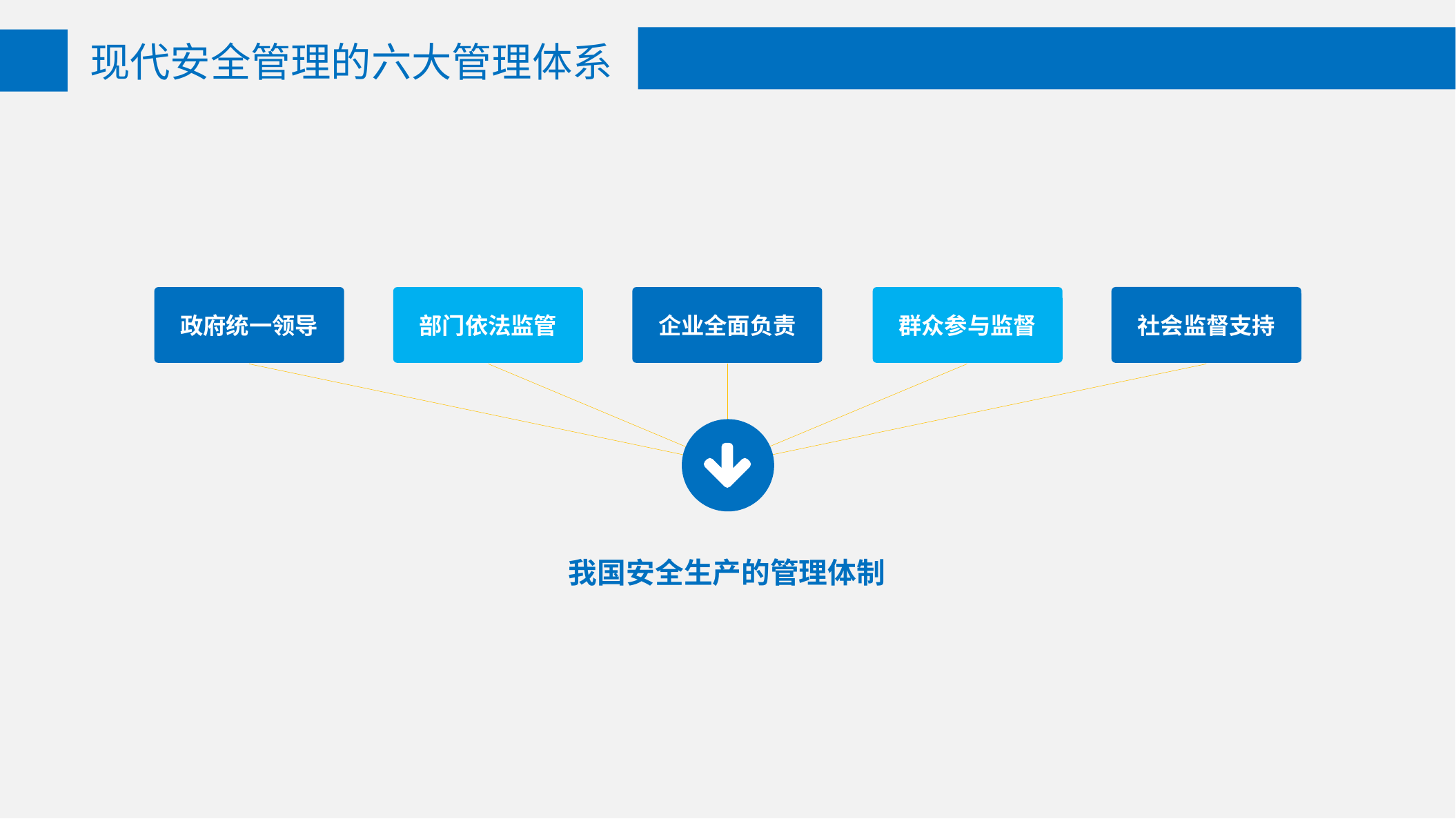

现代安全管理的六大管理体系
社会监督支持
政府统一领导
部门依法监管
企业全面负责
群众参与监督

我国安全生产的管理体制